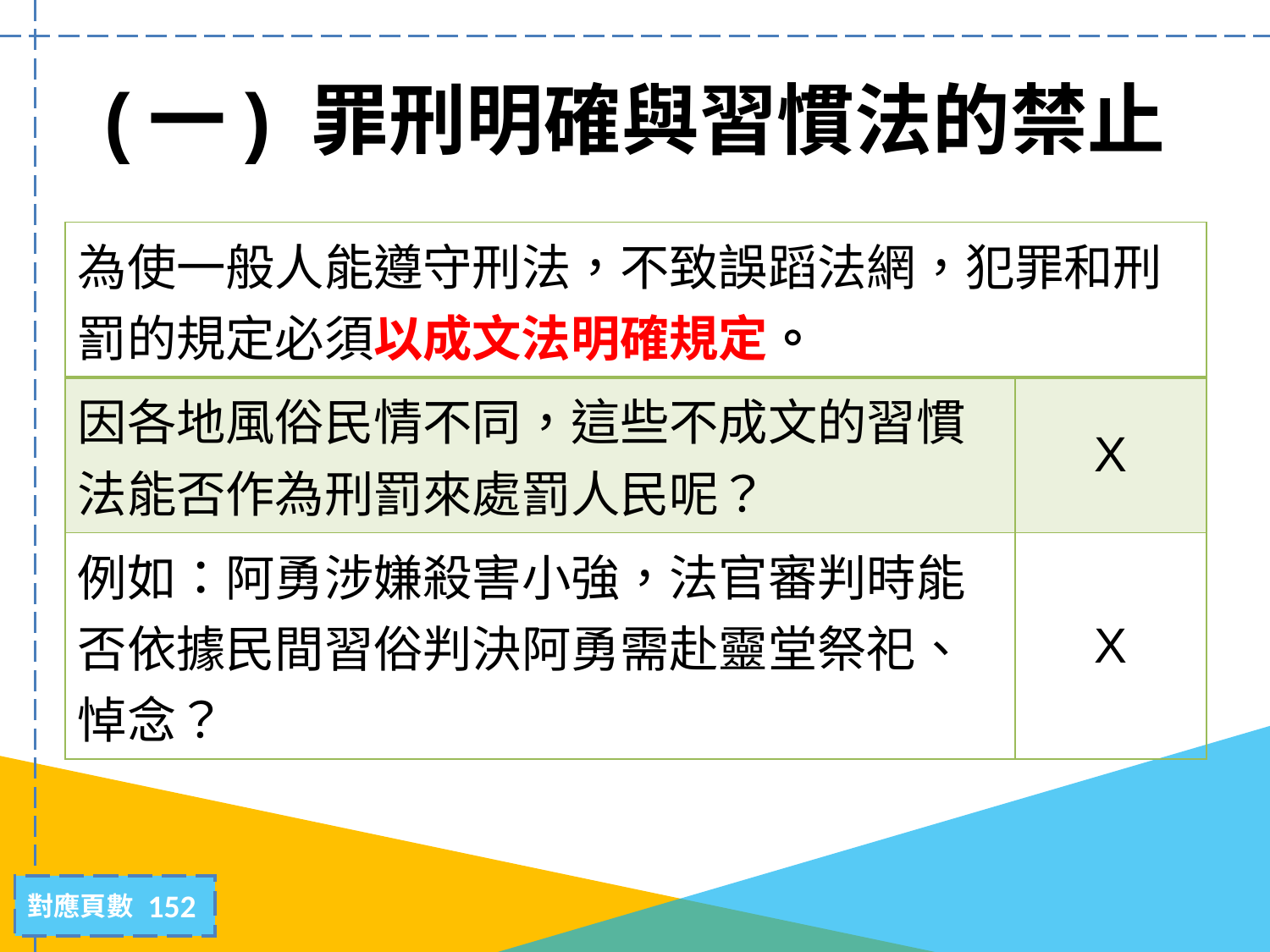

# (一) 罪刑明確與習慣法的禁止
| 為使一般人能遵守刑法，不致誤蹈法網，犯罪和刑罰的規定必須以成文法明確規定。 |  |
| --- | --- |
| 因各地風俗民情不同，這些不成文的習慣法能否作為刑罰來處罰人民呢？ | X |
| 例如：阿勇涉嫌殺害小強，法官審判時能否依據民間習俗判決阿勇需赴靈堂祭祀、悼念？ | X |
152